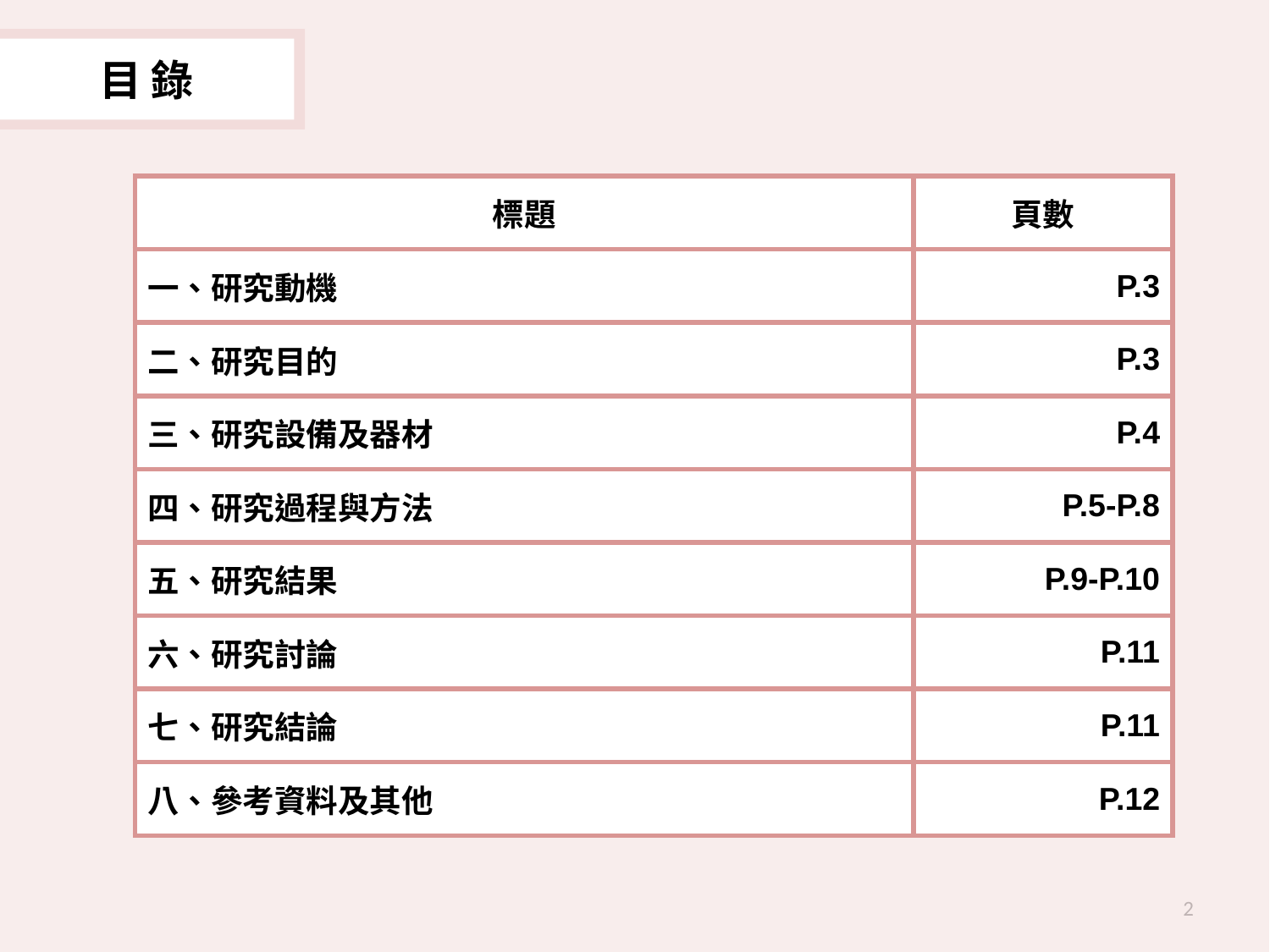

目 錄
| 標題 | 頁數 |
| --- | --- |
| 一、研究動機 | P.3 |
| 二、研究目的 | P.3 |
| 三、研究設備及器材 | P.4 |
| 四、研究過程與方法 | P.5-P.8 |
| 五、研究結果 | P.9-P.10 |
| 六、研究討論 | P.11 |
| 七、研究結論 | P.11 |
| 八、參考資料及其他 | P.12 |
2